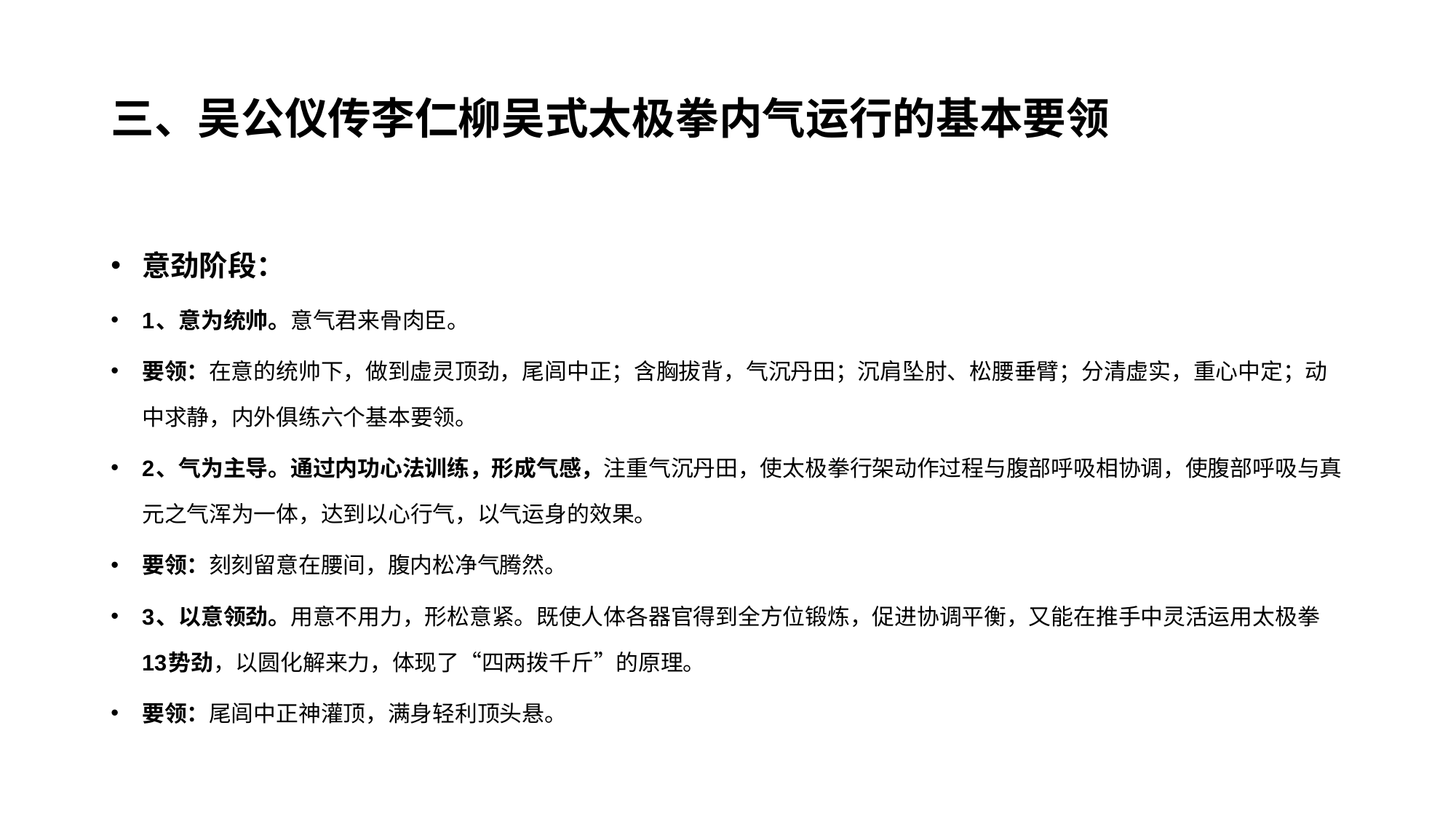

# 三、吴公仪传李仁柳吴式太极拳内气运行的基本要领
意劲阶段：
1、意为统帅。意气君来骨肉臣。
要领：在意的统帅下，做到虚灵顶劲，尾闾中正；含胸拔背，气沉丹田；沉肩坠肘、松腰垂臂；分清虚实，重心中定；动中求静，内外俱练六个基本要领。
2、气为主导。通过内功心法训练，形成气感，注重气沉丹田，使太极拳行架动作过程与腹部呼吸相协调，使腹部呼吸与真元之气浑为一体，达到以心行气，以气运身的效果。
要领：刻刻留意在腰间，腹内松净气腾然。
3、以意领劲。用意不用力，形松意紧。既使人体各器官得到全方位锻炼，促进协调平衡，又能在推手中灵活运用太极拳13势劲，以圆化解来力，体现了“四两拨千斤”的原理。
要领：尾闾中正神灌顶，满身轻利顶头悬。